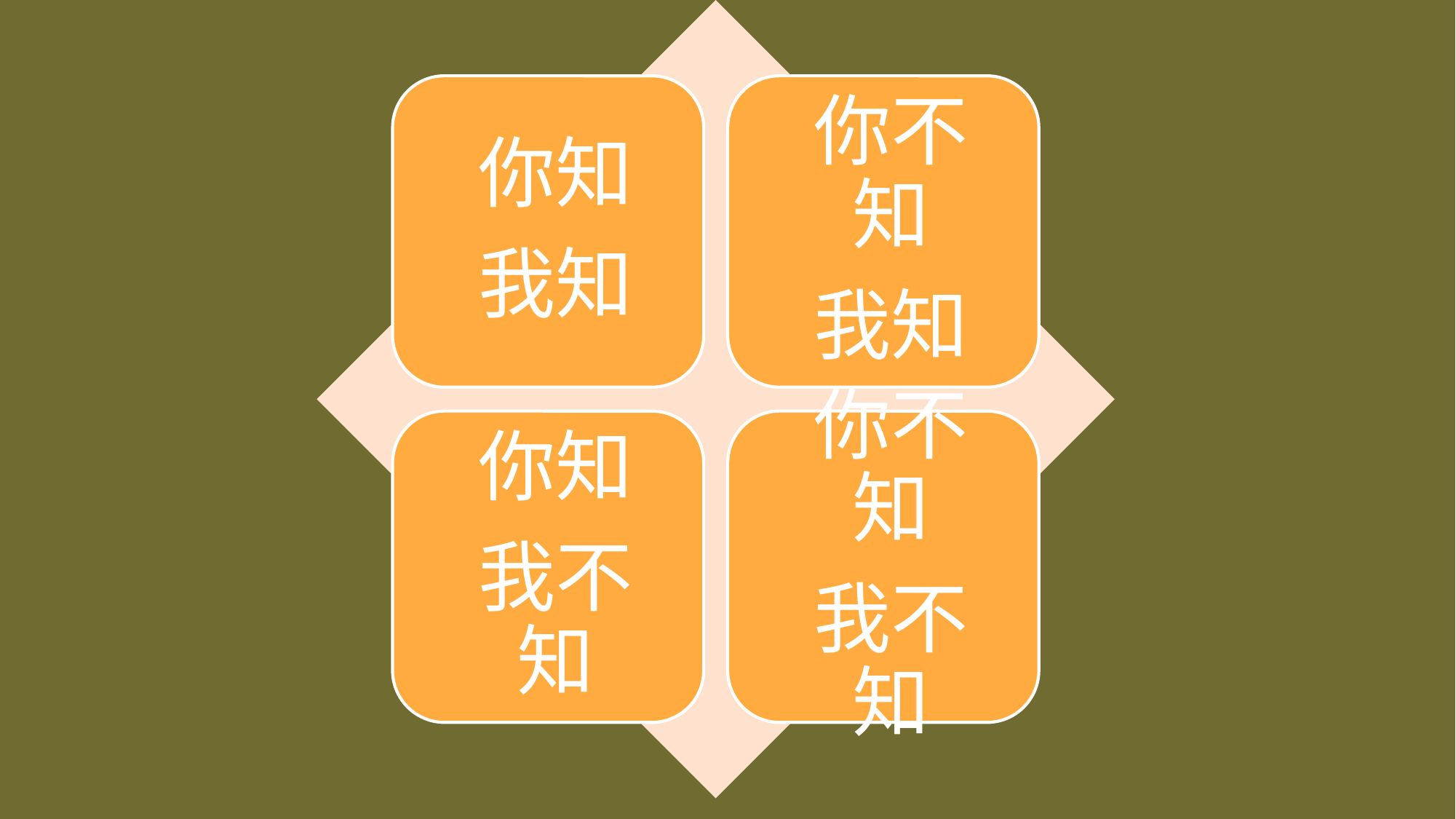

你知
我知
你不知
我知
你知
我不知
你不知
我不知